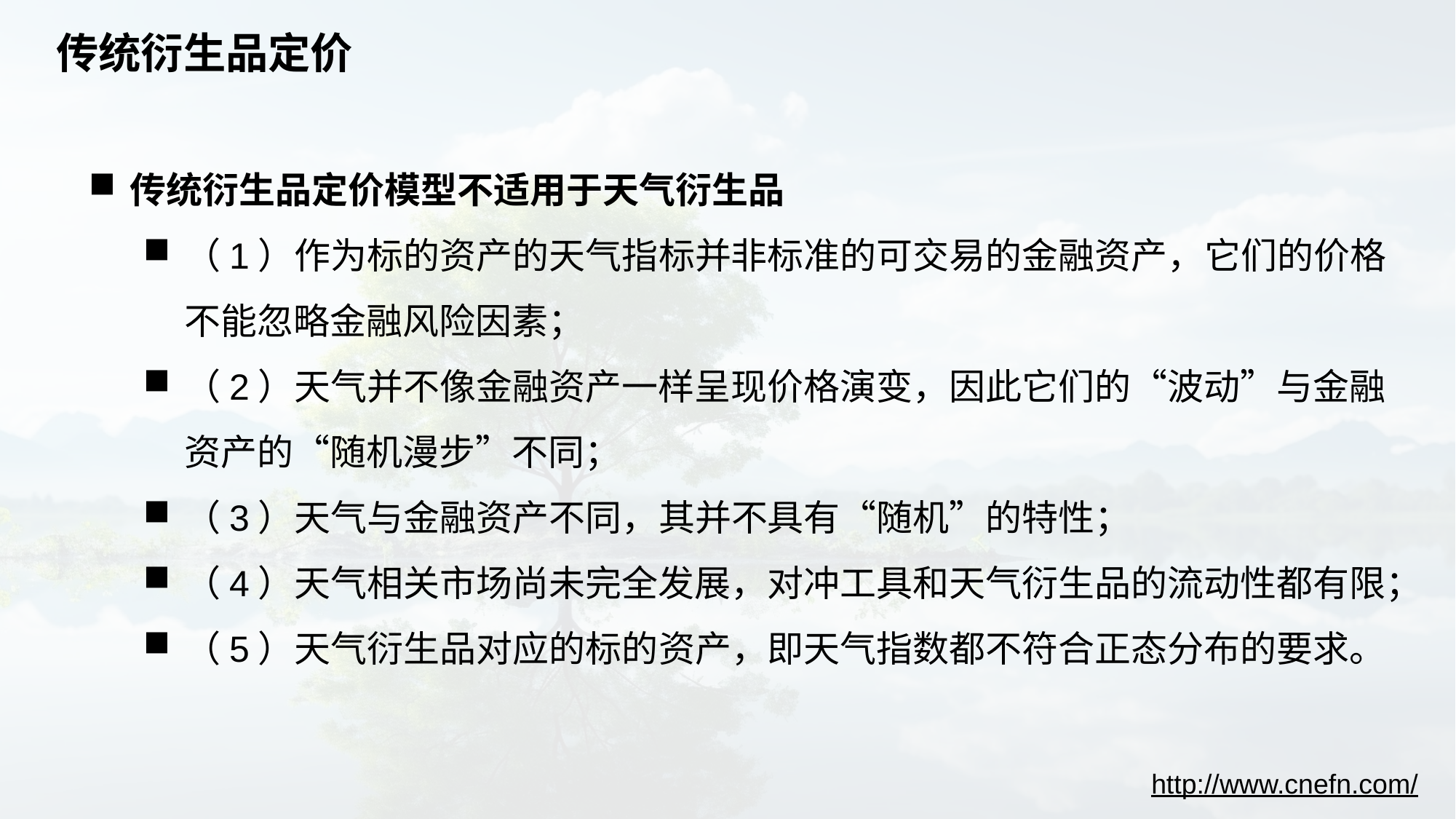

# 传统衍生品定价
传统衍生品定价模型不适用于天气衍生品
（1）作为标的资产的天气指标并非标准的可交易的金融资产，它们的价格不能忽略金融风险因素；
（2）天气并不像金融资产一样呈现价格演变，因此它们的“波动”与金融资产的“随机漫步”不同；
（3）天气与金融资产不同，其并不具有“随机”的特性；
（4）天气相关市场尚未完全发展，对冲工具和天气衍生品的流动性都有限；
（5）天气衍生品对应的标的资产，即天气指数都不符合正态分布的要求。